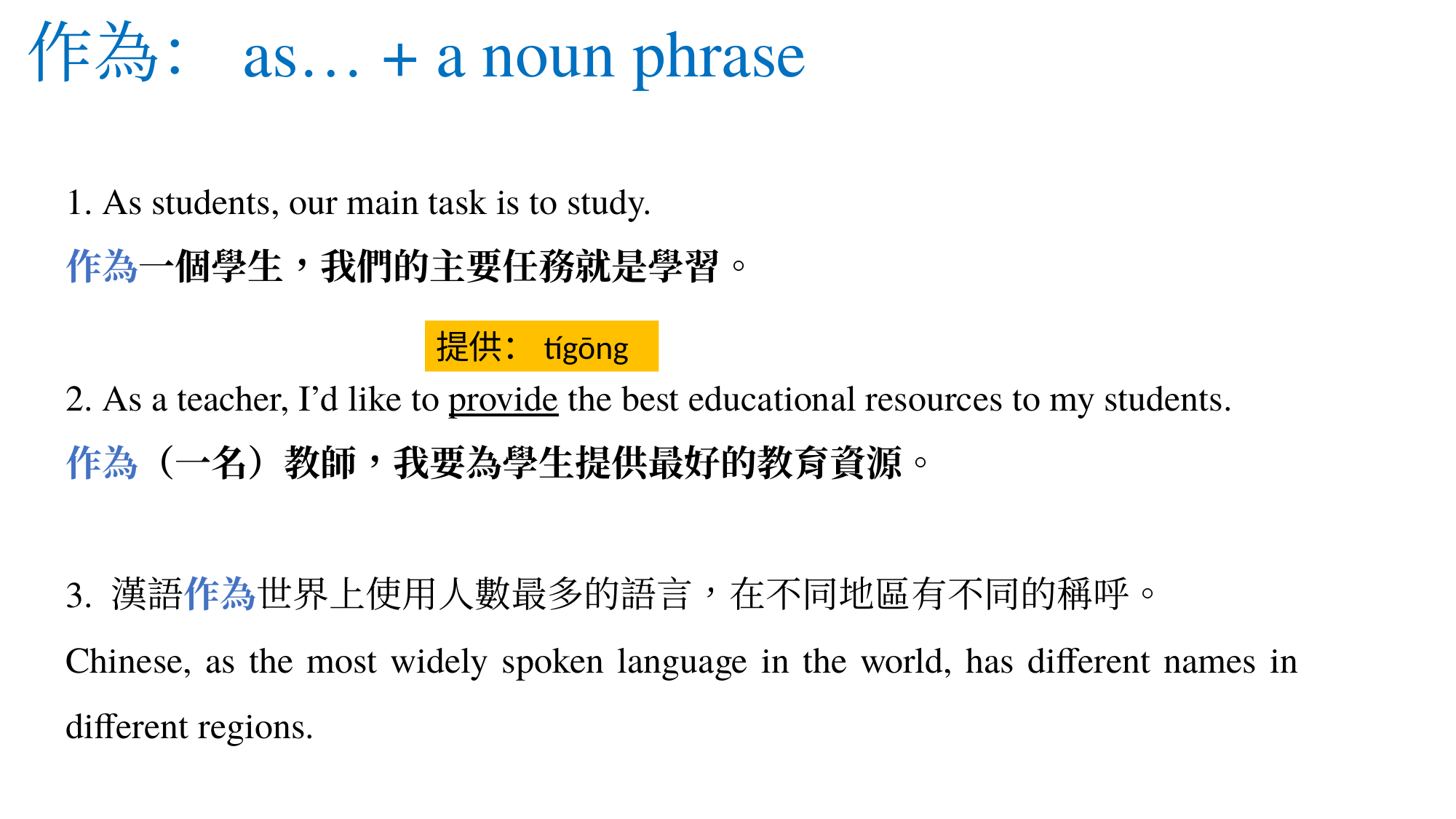

作為：as… + a noun phrase
1. As students, our main task is to study.
作為一個學生，我們的主要任務就是學習。

2. As a teacher, I’d like to provide the best educational resources to my students.
作為（一名）教師，我要為學生提供最好的教育資源。

3. 漢語作為世界上使用人數最多的語言，在不同地區有不同的稱呼。
Chinese, as the most widely spoken language in the world, has different names in different regions.

提供：tígōng